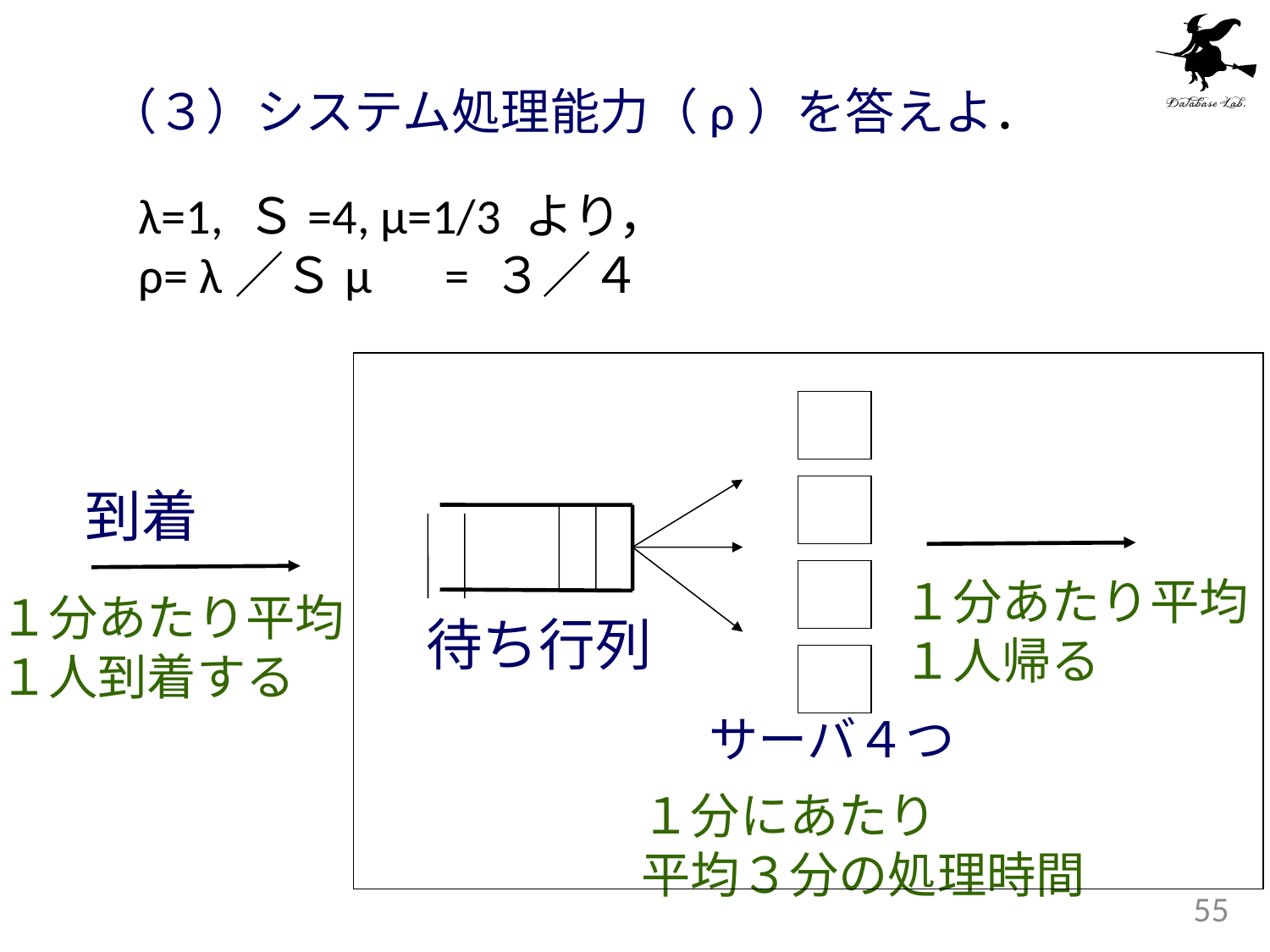

（３）システム処理能力（ρ）を答えよ．
λ=1, Ｓ=4, μ=1/3 より，
ρ= λ／Ｓμ　= ３／４

到着

１分あたり平均
１人帰る

１分あたり平均
１人到着する

待ち行列

サーバ４つ
１分にあたり
平均３分の処理時間
55